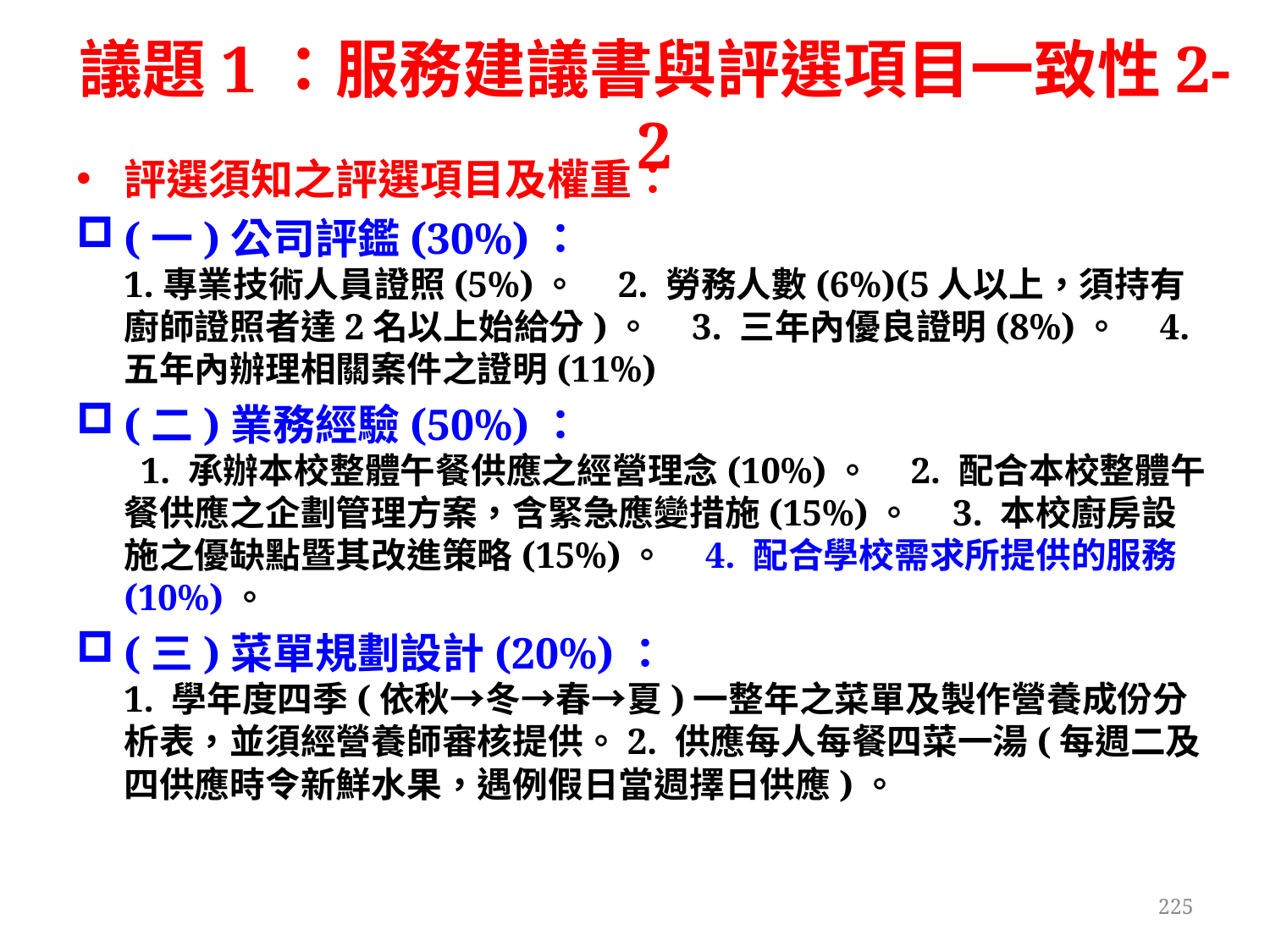

# 議題1：服務建議書與評選項目一致性2-2
評選須知之評選項目及權重：
(一)公司評鑑(30%)：
1.專業技術人員證照(5%)。    2. 勞務人數(6%)(5人以上，須持有廚師證照者達2名以上始給分)。    3. 三年內優良證明(8%)。    4. 五年內辦理相關案件之證明(11%)
(二)業務經驗(50%)：
 1. 承辦本校整體午餐供應之經營理念(10%)。    2. 配合本校整體午餐供應之企劃管理方案，含緊急應變措施(15%)。    3. 本校廚房設施之優缺點暨其改進策略(15%)。    4. 配合學校需求所提供的服務(10%)。
(三)菜單規劃設計(20%)：
1. 學年度四季(依秋→冬→春→夏)一整年之菜單及製作營養成份分析表，並須經營養師審核提供。2. 供應每人每餐四菜一湯(每週二及四供應時令新鮮水果，遇例假日當週擇日供應)。
225